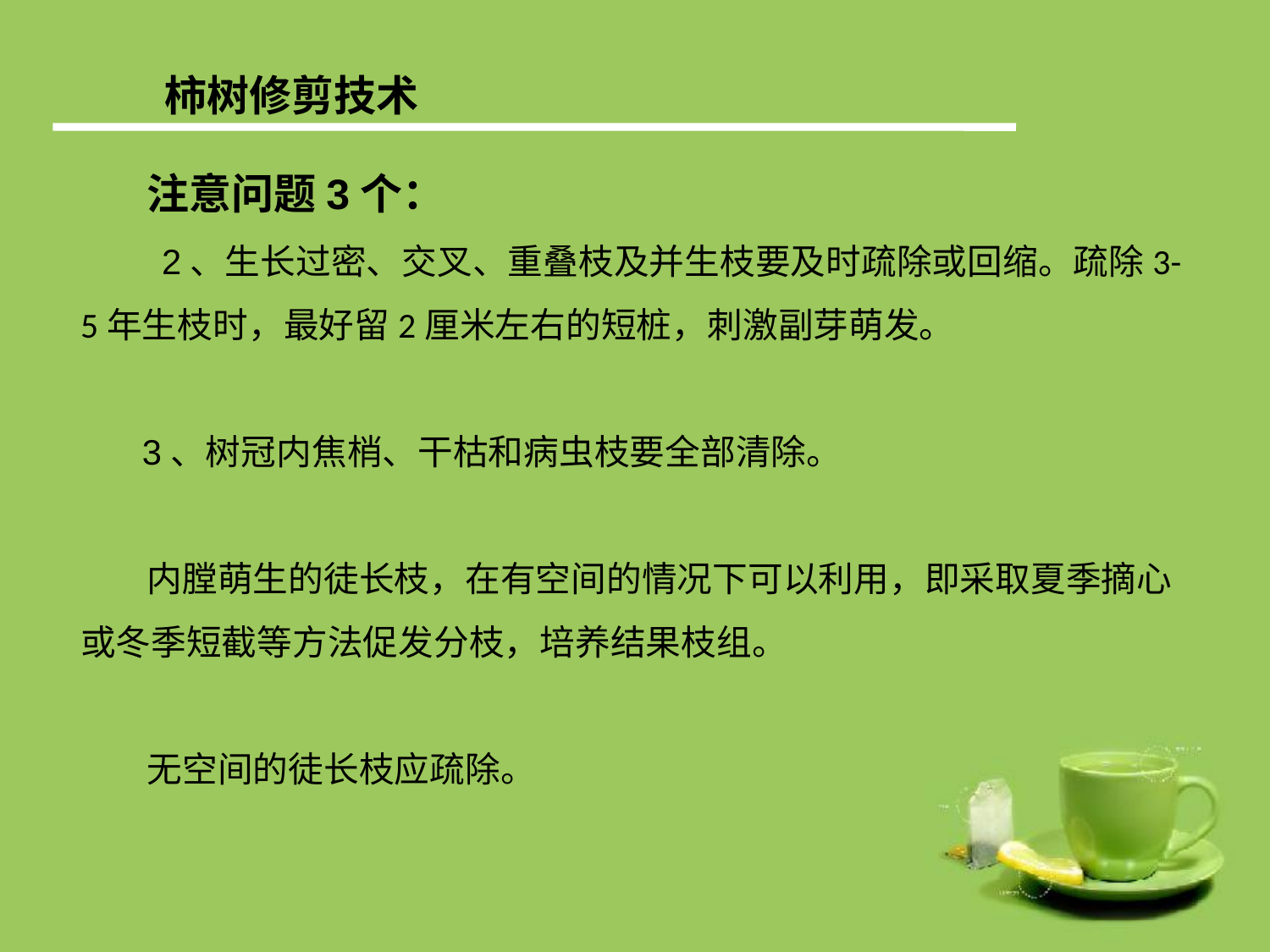

柿树修剪技术

  注意问题3个：
    2、生长过密、交叉、重叠枝及并生枝要及时疏除或回缩。疏除3-5年生枝时，最好留2厘米左右的短桩，刺激副芽萌发。

  3、树冠内焦梢、干枯和病虫枝要全部清除。

  内膛萌生的徒长枝，在有空间的情况下可以利用，即采取夏季摘心或冬季短截等方法促发分枝，培养结果枝组。

  无空间的徒长枝应疏除。